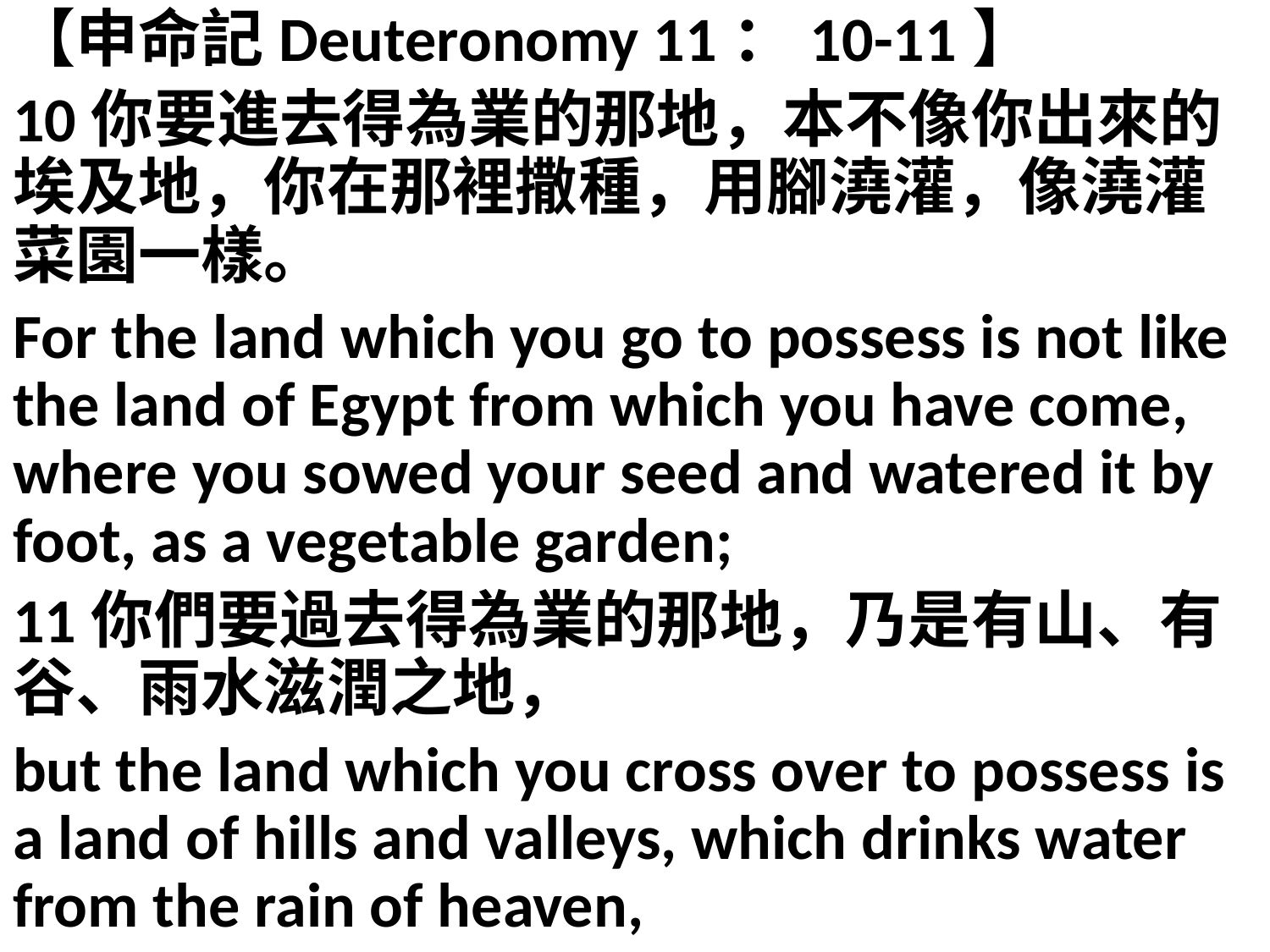

【申命記Deuteronomy 11：10-11】
10你要進去得為業的那地，本不像你出來的埃及地，你在那裡撒種，用腳澆灌，像澆灌菜園一樣。
For the land which you go to possess is not like the land of Egypt from which you have come, where you sowed your seed and watered it by foot, as a vegetable garden;
11你們要過去得為業的那地，乃是有山、有谷、雨水滋潤之地，
but the land which you cross over to possess is a land of hills and valleys, which drinks water from the rain of heaven,